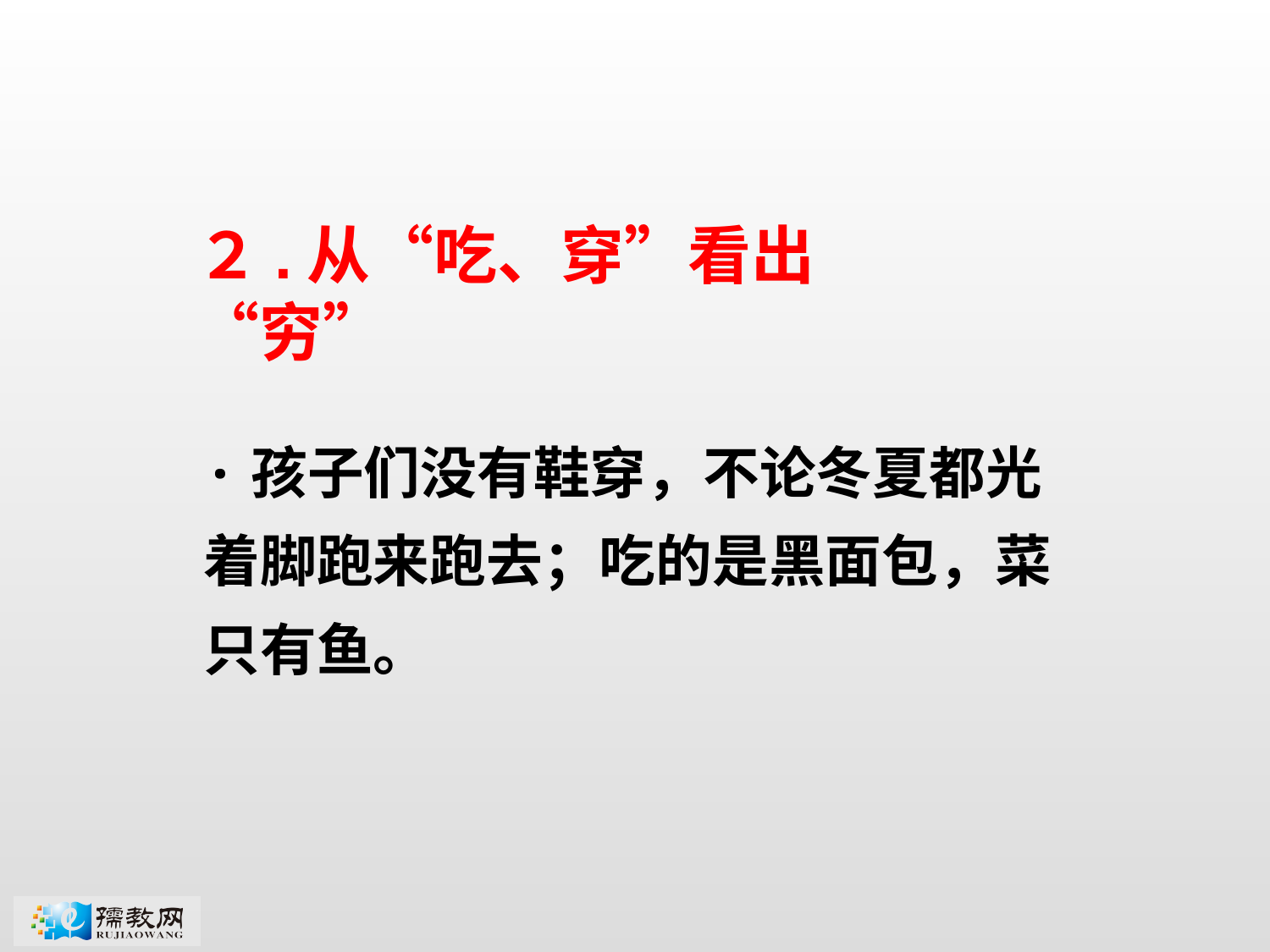

２.从“吃、穿”看出“穷”
·孩子们没有鞋穿，不论冬夏都光着脚跑来跑去；吃的是黑面包，菜只有鱼。